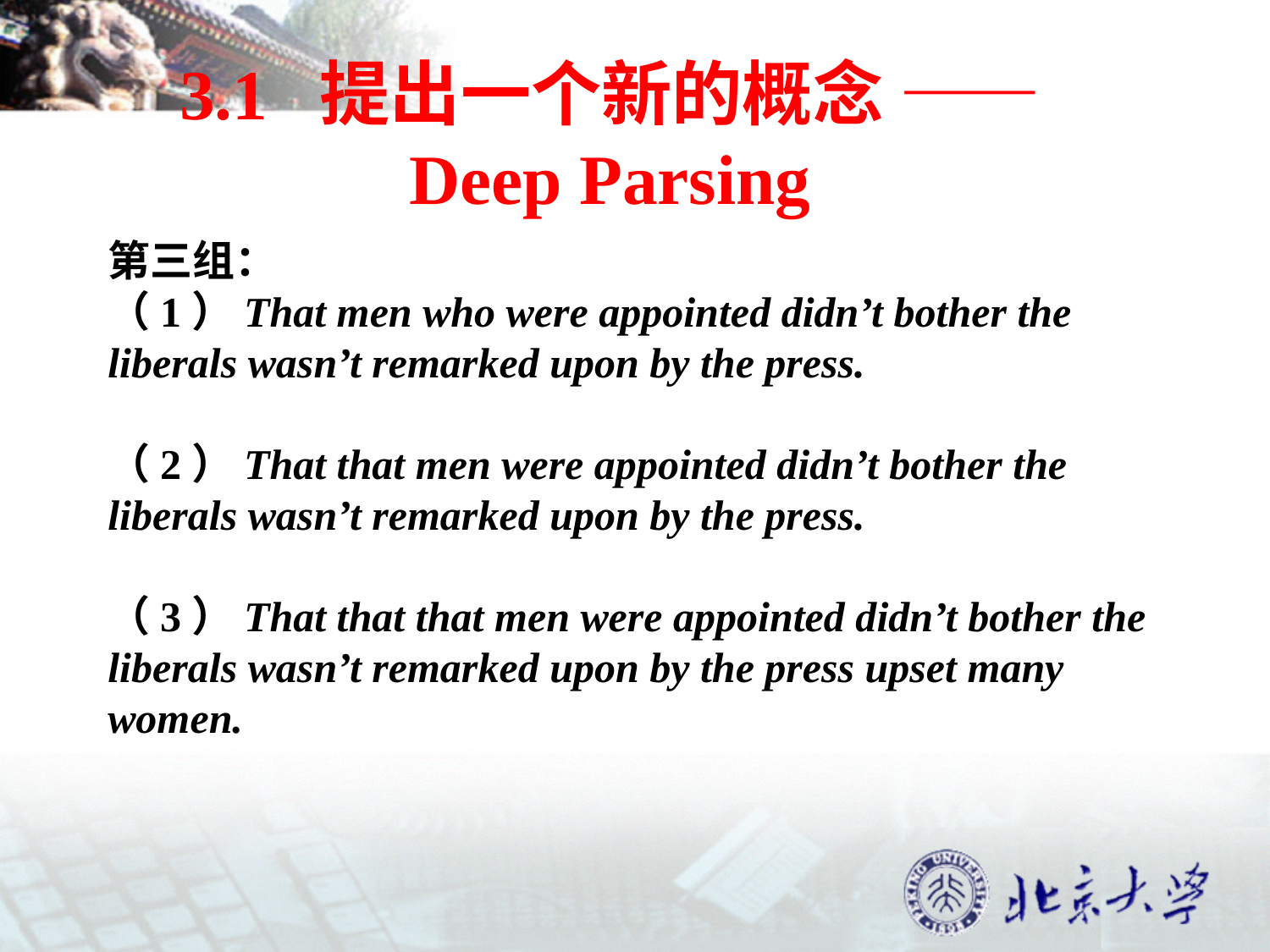

3.1  提出一个新的概念 —— Deep Parsing
第三组：
（1）That men who were appointed didn’t bother the
liberals wasn’t remarked upon by the press.

（2）That that men were appointed didn’t bother the
liberals wasn’t remarked upon by the press.

（3）That that that men were appointed didn’t bother the
liberals wasn’t remarked upon by the press upset many
women.